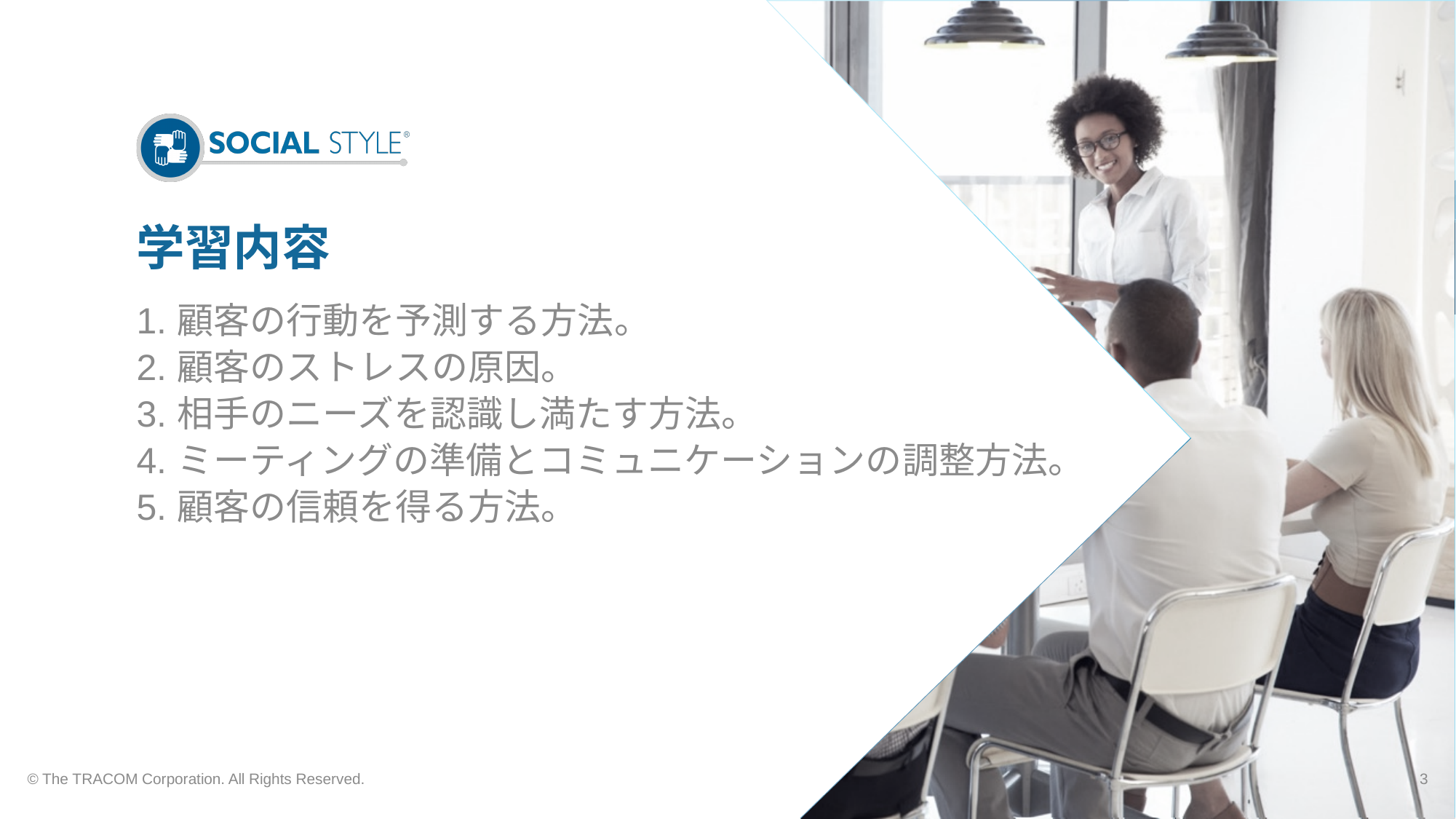

# 学習内容
顧客の行動を予測する方法。
顧客のストレスの原因。
相手のニーズを認識し満たす方法。
ミーティングの準備とコミュニケーションの調整方法。
顧客の信頼を得る方法。

© The TRACOM Corporation. All Rights Reserved.
3